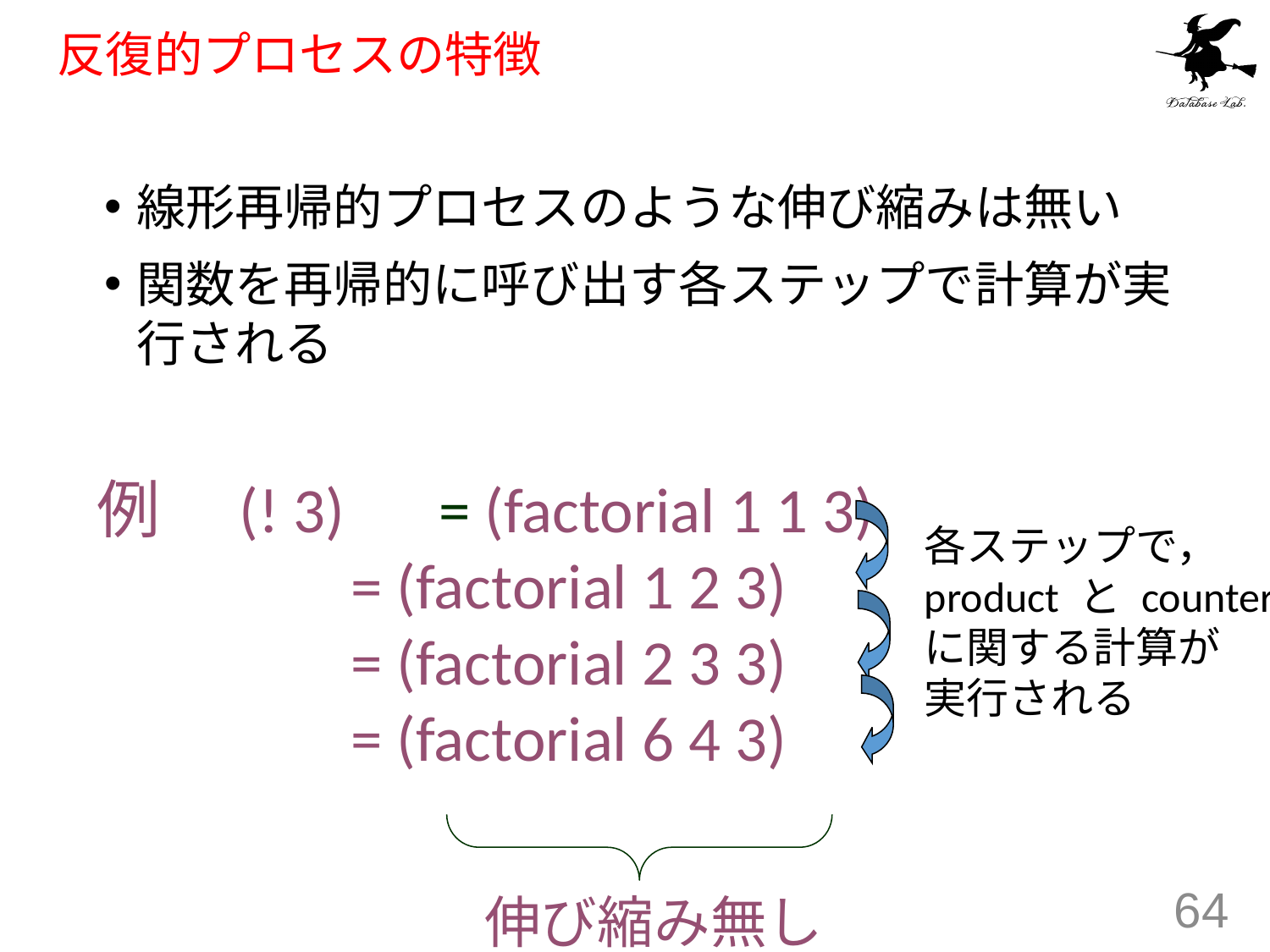

# 反復的プロセスの特徴
線形再帰的プロセスのような伸び縮みは無い
関数を再帰的に呼び出す各ステップで計算が実行される
例　(! 3)　= (factorial 1 1 3)
		= (factorial 1 2 3)
		= (factorial 2 3 3)
		= (factorial 6 4 3)

各ステップで，
product と counter
に関する計算が
実行される

伸び縮み無し
64